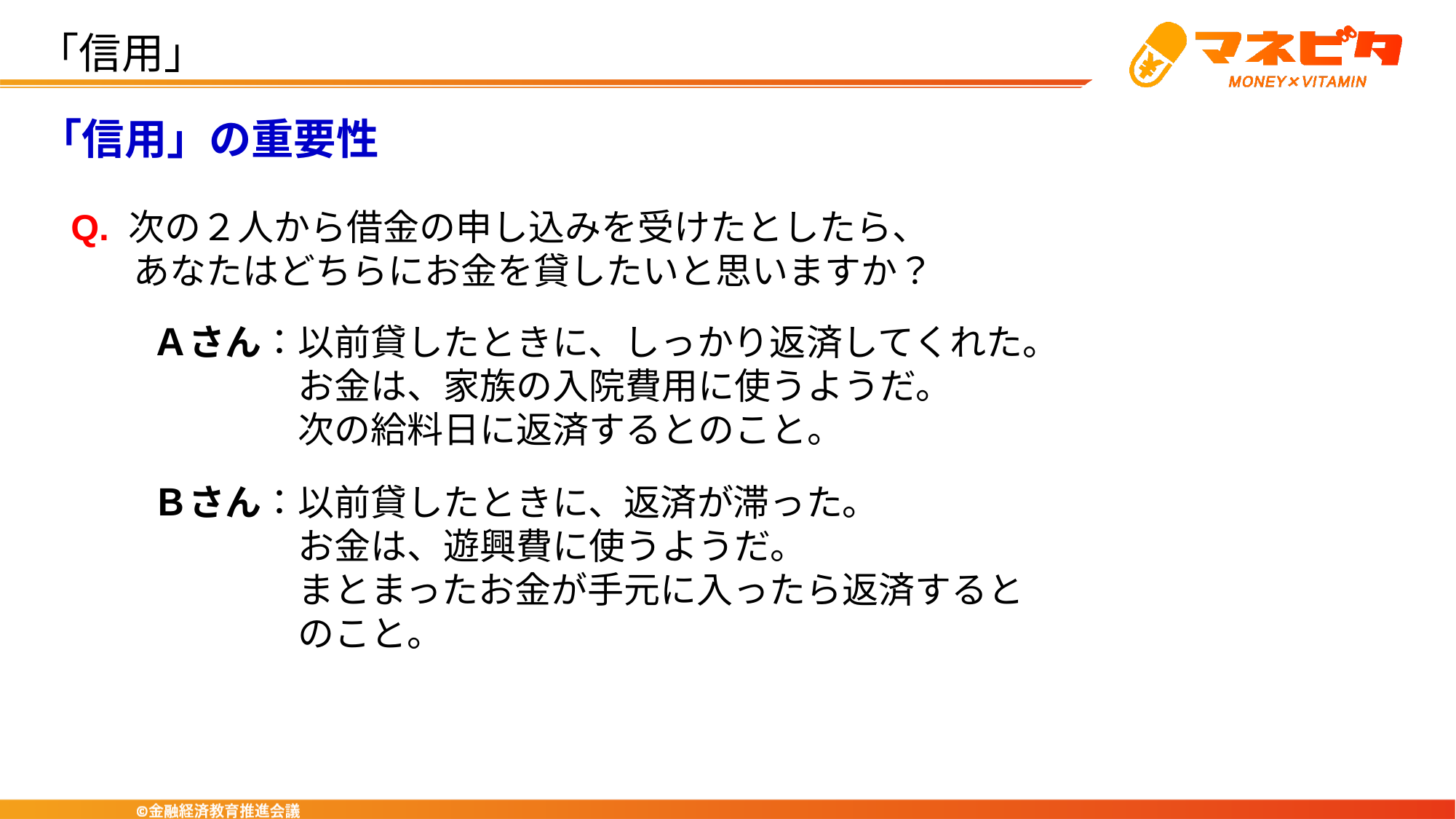

「信用」
「信用」の重要性
 Q. 次の２人から借金の申し込みを受けたとしたら、
　　あなたはどちらにお金を貸したいと思いますか？
Ａさん：以前貸したときに、しっかり返済してくれた。
　　　　お金は、家族の入院費用に使うようだ。
　　　　次の給料日に返済するとのこと。

Ｂさん：以前貸したときに、返済が滞った。
　　　　お金は、遊興費に使うようだ。
　　　　まとまったお金が手元に入ったら返済すると
　　　　のこと。